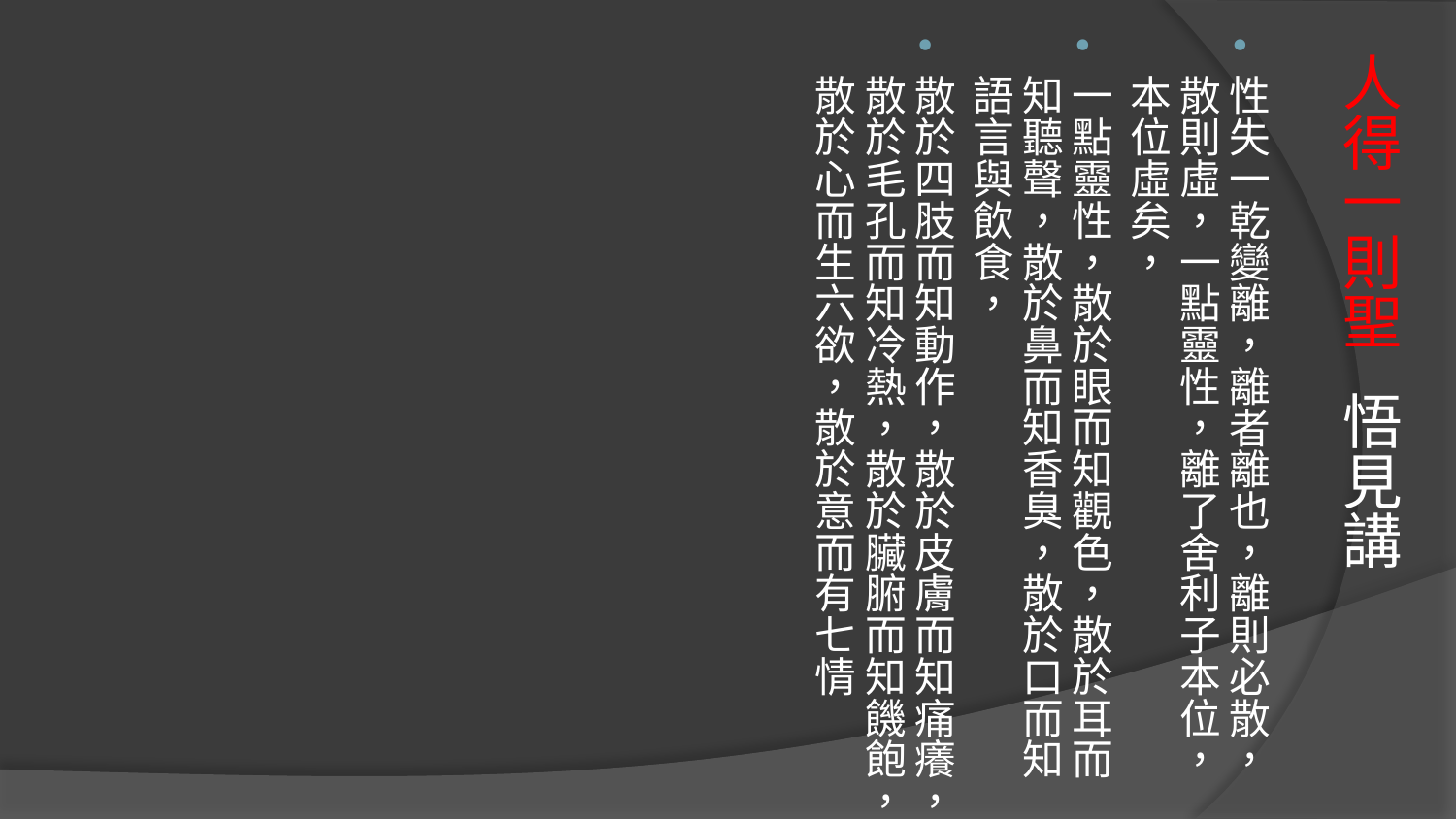

性失一乾變離，離者離也，離則必散，散則虛，一點靈性，離了舍利子本位，本位虛矣，
一點靈性，散於眼而知觀色，散於耳而知聽聲，散於鼻而知香臭，散於口而知語言與飲食，
散於四肢而知動作，散於皮膚而知痛癢，散於毛孔而知冷熱，散於臟腑而知饑飽，散於心而生六欲，散於意而有七情

# 人得一則聖   悟見講